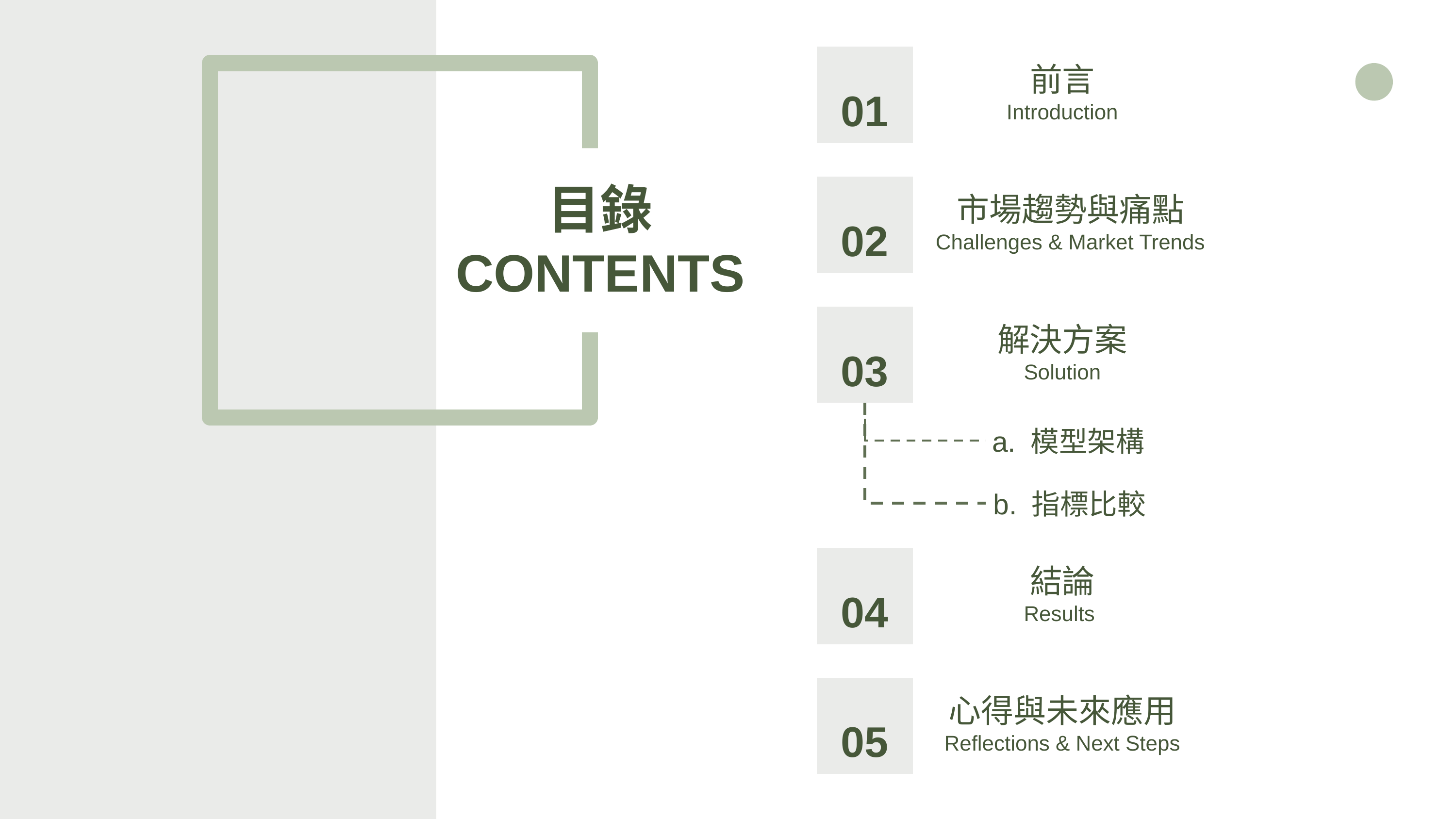

01
前言
Introduction

目錄
CONTENTS

02
市場趨勢與痛點
Challenges & Market Trends

03
解決方案
Solution
a. 模型架構
b. 指標比較

04
結論
Results

05
心得與未來應用
Reflections & Next Steps